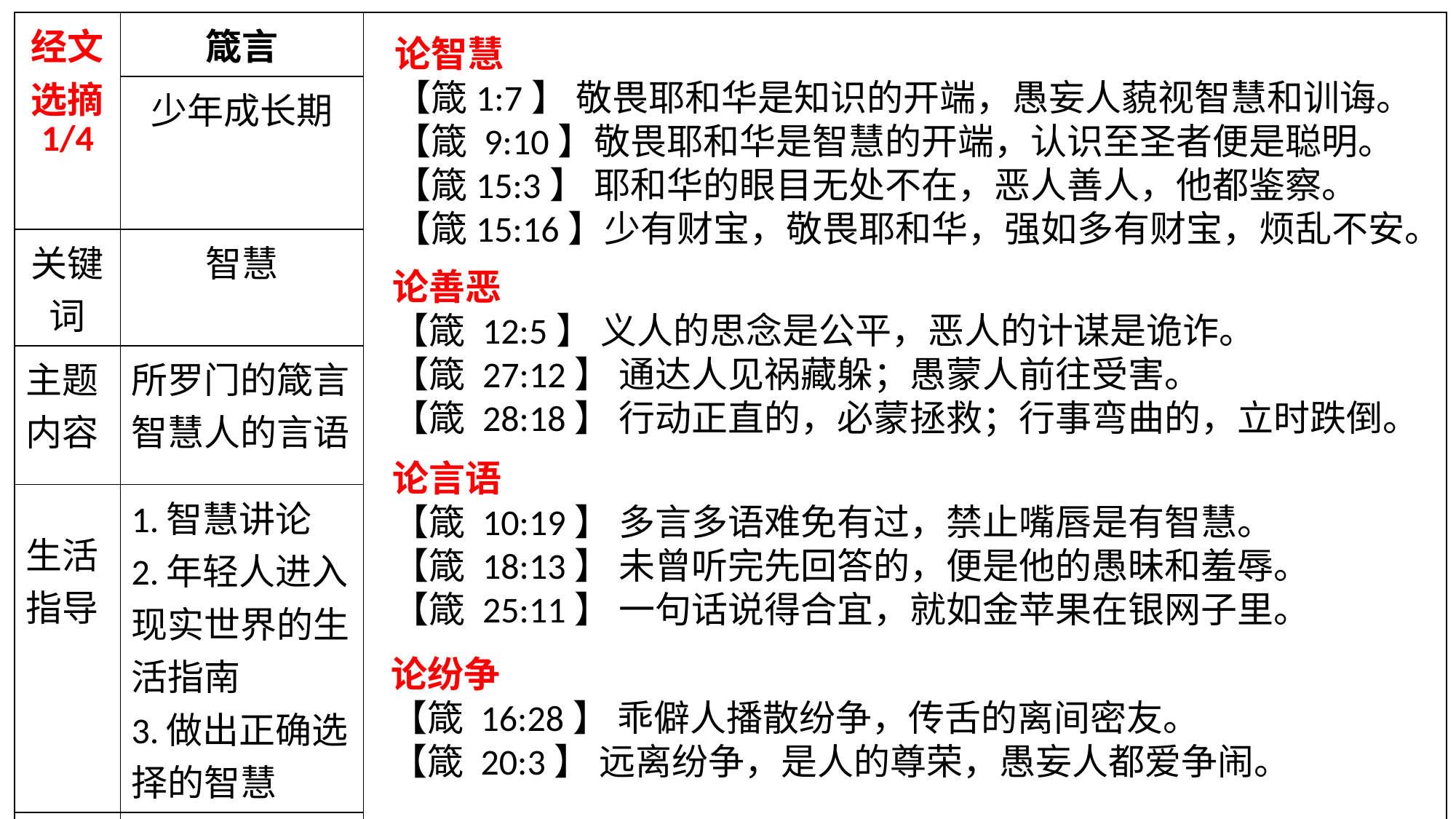

| 经文选摘 1/4 | 箴言 |  |
| --- | --- | --- |
|  | 少年成长期 |  |
| 关键词 | 智慧 |  |
| 主题内容 | 所罗门的箴言 智慧人的言语 |  |
| 生活指导 | 1.智慧讲论 2.年轻人进入现实世界的生活指南 3.做出正确选择的智慧 |  |
| 神学意义 | 敬畏神是智慧的开端 |  |
论智慧
【箴1:7】 敬畏耶和华是知识的开端，愚妄人藐视智慧和训诲。
【箴 9:10】敬畏耶和华是智慧的开端，认识至圣者便是聪明。
【箴15:3】 耶和华的眼目无处不在，恶人善人，他都鉴察。
【箴15:16】少有财宝，敬畏耶和华，强如多有财宝，烦乱不安。
论善恶
【箴 12:5】 义人的思念是公平，恶人的计谋是诡诈。
【箴 27:12】 通达人见祸藏躲；愚蒙人前往受害。
【箴 28:18】 行动正直的，必蒙拯救；行事弯曲的，立时跌倒。
论言语
【箴 10:19】 多言多语难免有过，禁止嘴唇是有智慧。
【箴 18:13】 未曾听完先回答的，便是他的愚昧和羞辱。
【箴 25:11】 一句话说得合宜，就如金苹果在银网子里。
论纷争
【箴 16:28】 乖僻人播散纷争，传舌的离间密友。
【箴 20:3】 远离纷争，是人的尊荣，愚妄人都爱争闹。